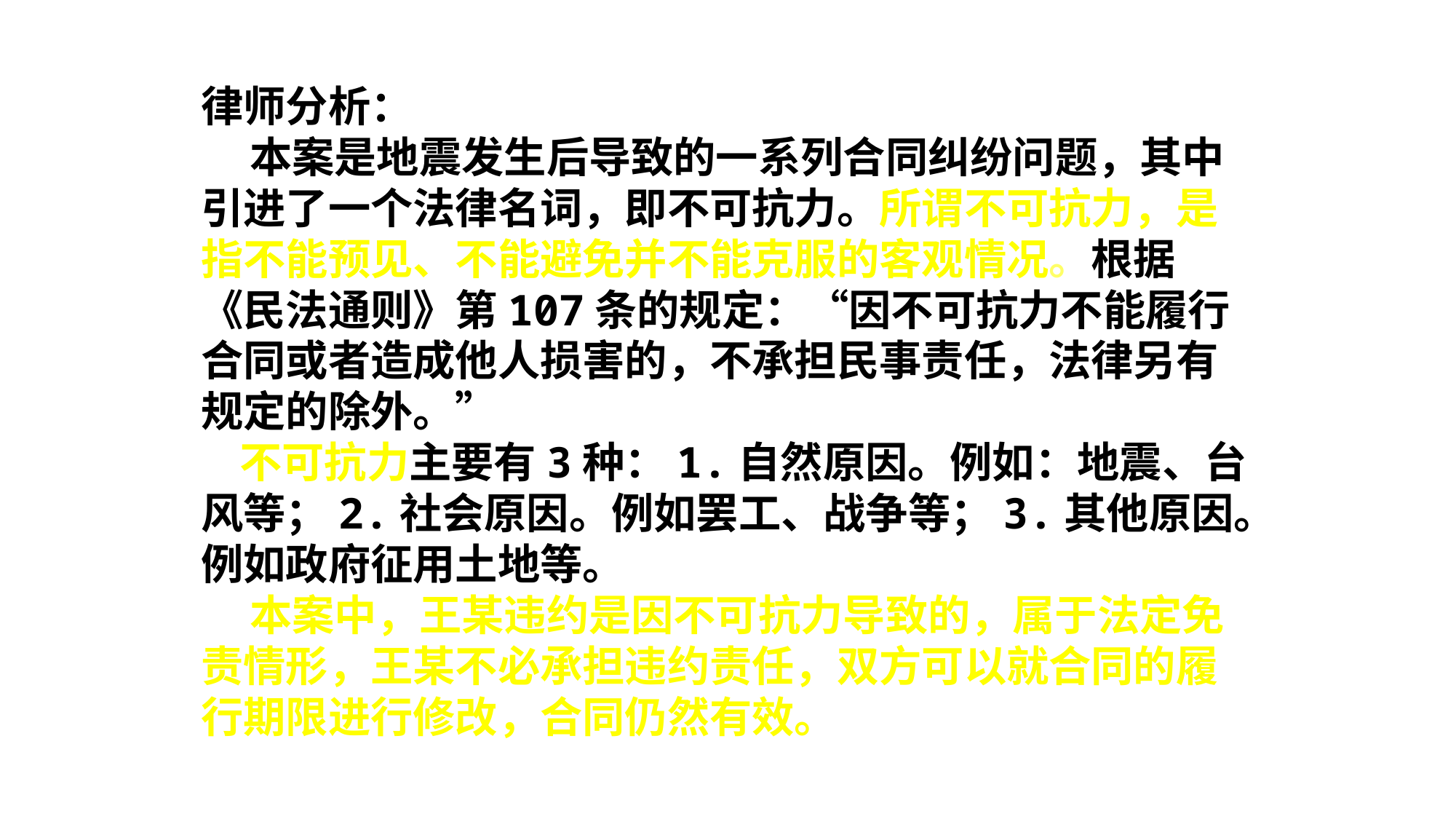

律师分析：
    本案是地震发生后导致的一系列合同纠纷问题，其中引进了一个法律名词，即不可抗力。所谓不可抗力，是指不能预见、不能避免并不能克服的客观情况。根据《民法通则》第107条的规定：“因不可抗力不能履行合同或者造成他人损害的，不承担民事责任，法律另有规定的除外。”
    不可抗力主要有3种：1.自然原因。例如：地震、台风等；2.社会原因。例如罢工、战争等；3.其他原因。例如政府征用土地等。
    本案中，王某违约是因不可抗力导致的，属于法定免责情形，王某不必承担违约责任，双方可以就合同的履行期限进行修改，合同仍然有效。